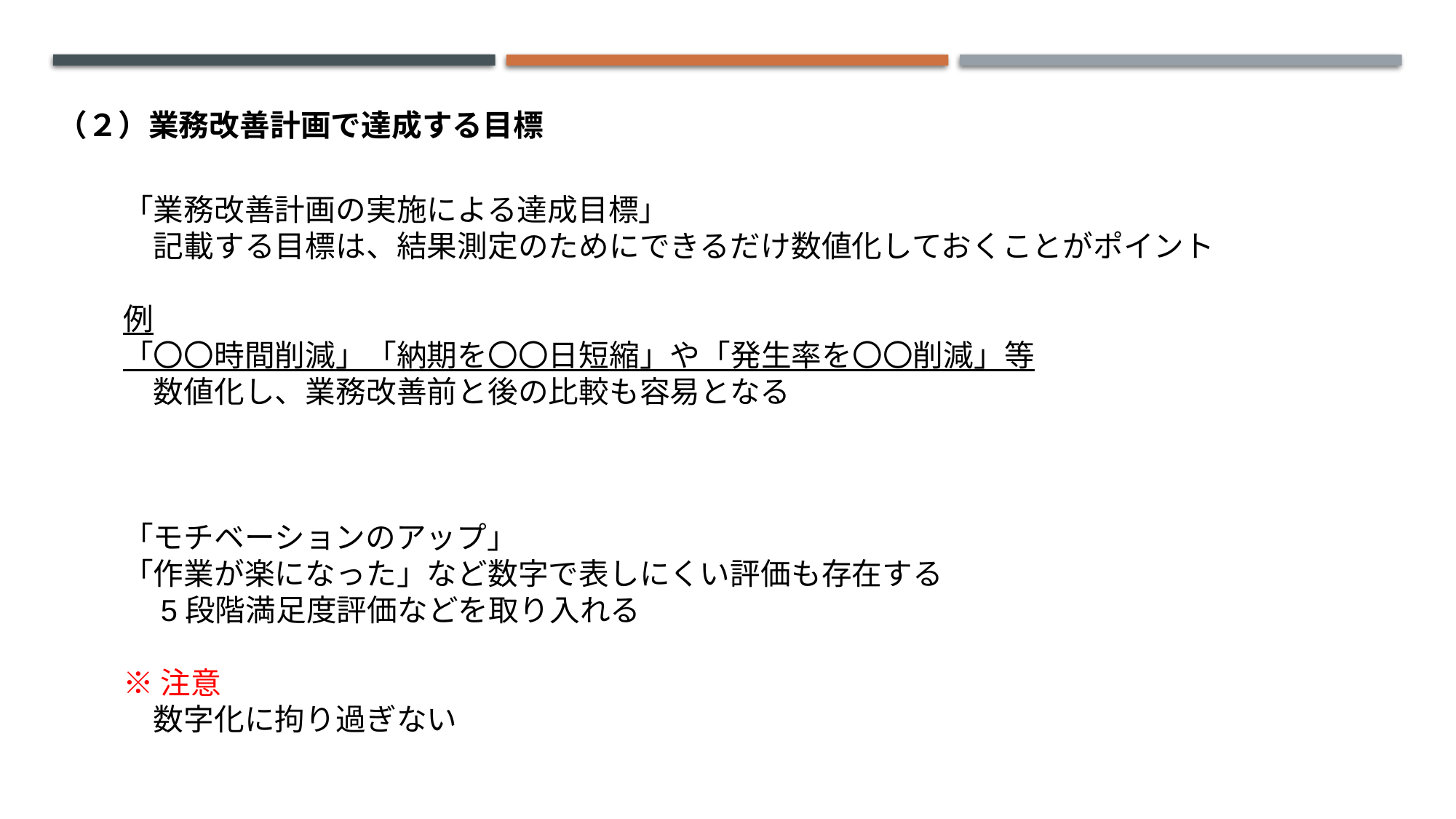

（２）業務改善計画で達成する目標
「業務改善計画の実施による達成目標」
　記載する目標は、結果測定のためにできるだけ数値化しておくことがポイント

例
「〇〇時間削減」「納期を〇〇日短縮」や「発生率を〇〇削減」等
　数値化し、業務改善前と後の比較も容易となる

「モチベーションのアップ」
「作業が楽になった」など数字で表しにくい評価も存在する
　5段階満足度評価などを取り入れる

※注意
　数字化に拘り過ぎない